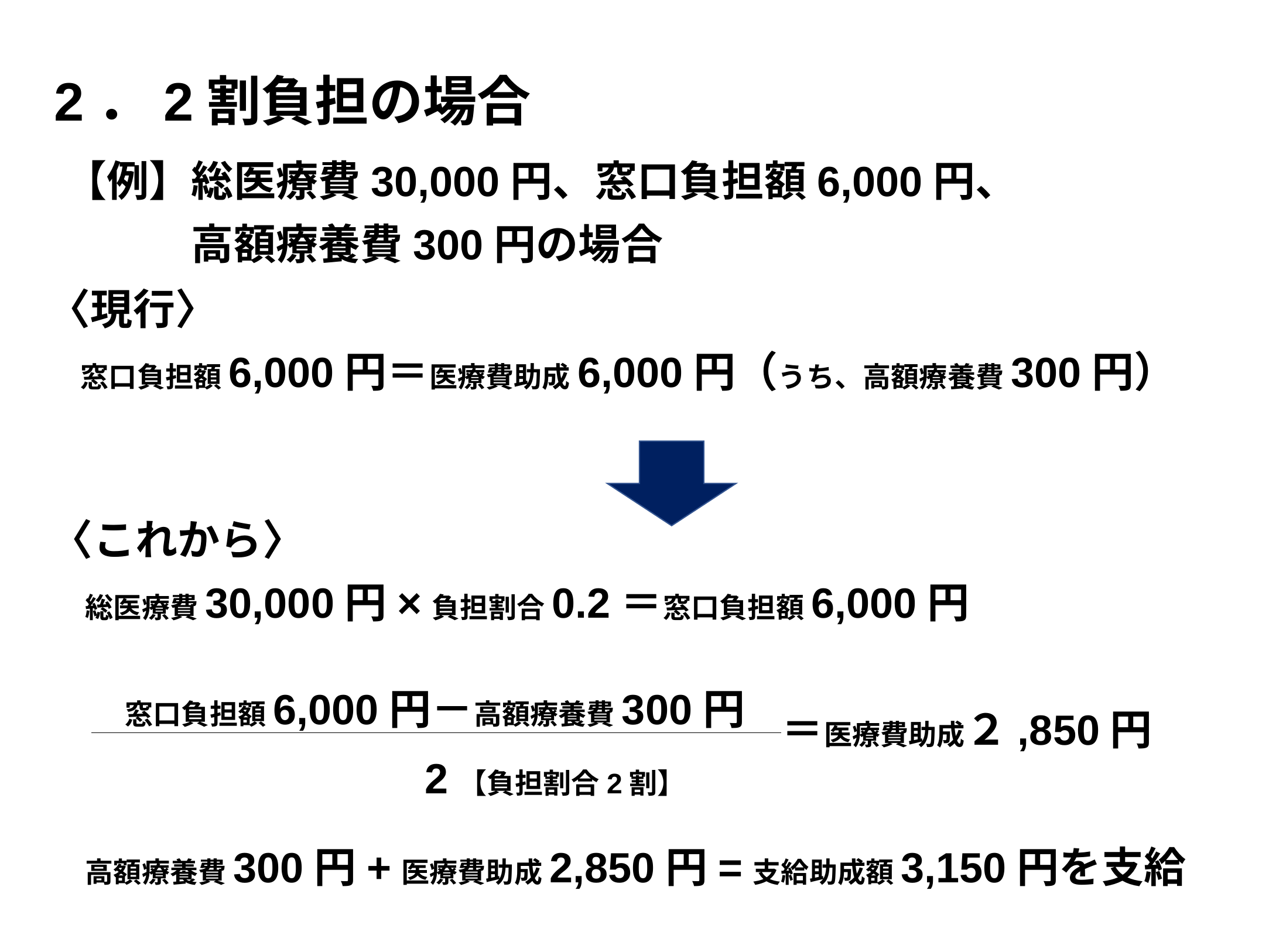

2．2割負担の場合
【例】総医療費30,000円、窓口負担額6,000円、
　　　高額療養費300円の場合
〈現行〉
窓口負担額6,000円＝医療費助成6,000円（うち、高額療養費300円）

〈これから〉
総医療費30,000円×負担割合0.2＝窓口負担額6,000円

高額療養費300円+医療費助成2,850円=支給助成額3,150円を支給
窓口負担額6,000円－高額療養費300円
＝医療費助成２,850円
2【負担割合2割】